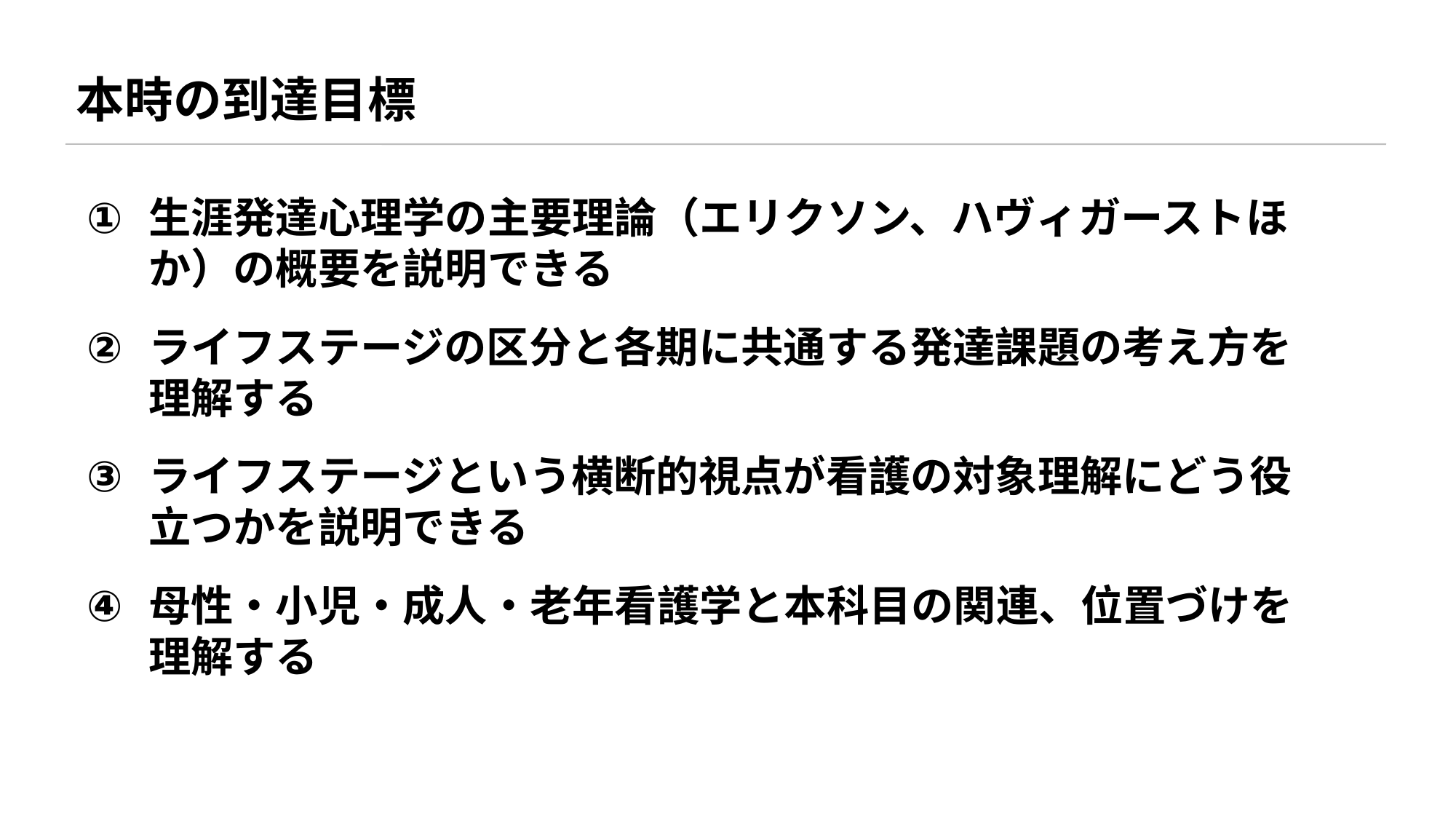

本時の到達目標

生涯発達心理学の主要理論（エリクソン、ハヴィガーストほか）の概要を説明できる
ライフステージの区分と各期に共通する発達課題の考え方を理解する
ライフステージという横断的視点が看護の対象理解にどう役立つかを説明できる
母性・小児・成人・老年看護学と本科目の関連、位置づけを理解する